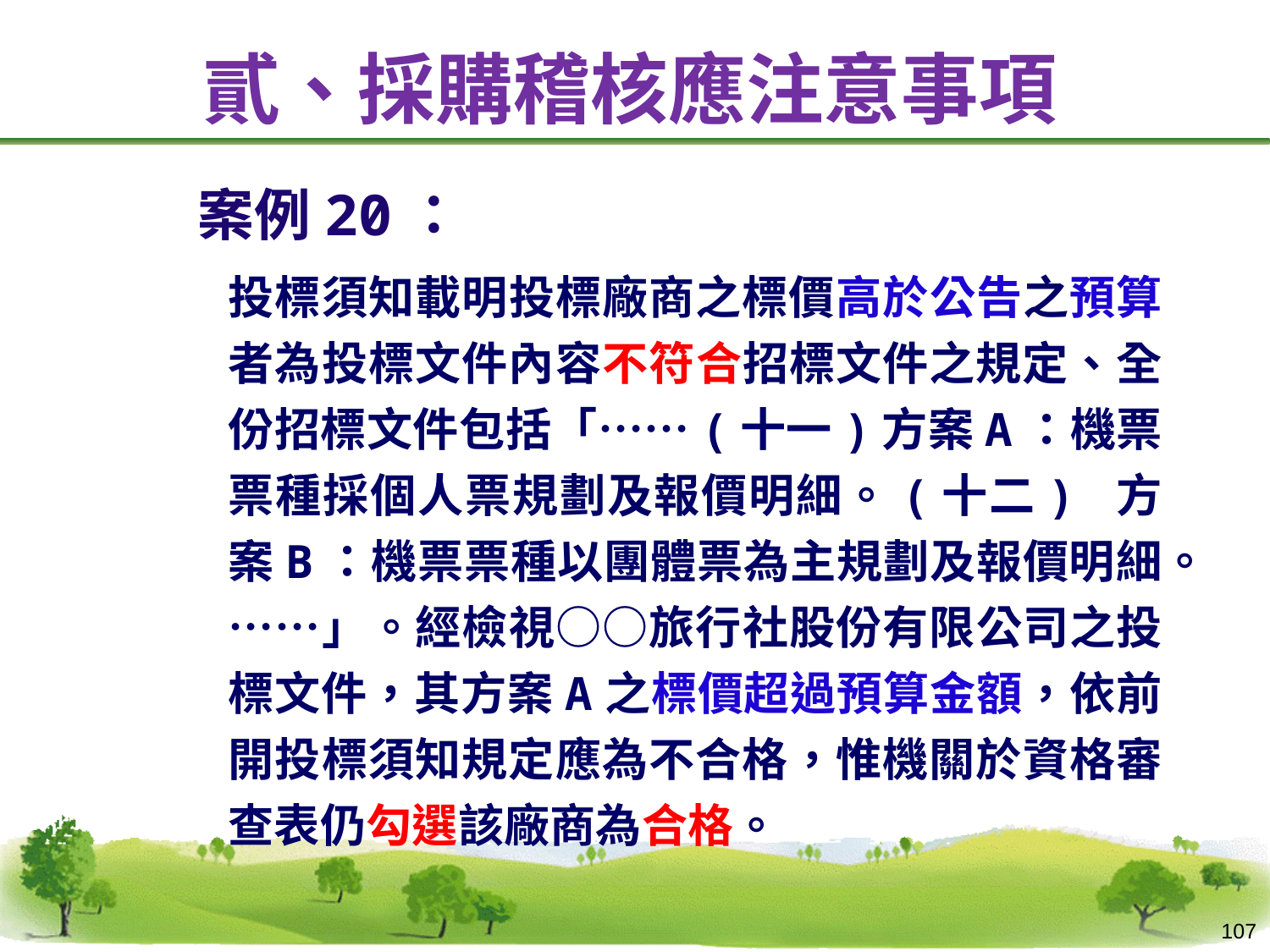

# 貳、採購稽核應注意事項
　案例20：
投標須知載明投標廠商之標價高於公告之預算者為投標文件內容不符合招標文件之規定、全份招標文件包括「……(十一)方案A：機票票種採個人票規劃及報價明細。(十二) 方案B：機票票種以團體票為主規劃及報價明細。……」。經檢視○○旅行社股份有限公司之投標文件，其方案A之標價超過預算金額，依前開投標須知規定應為不合格，惟機關於資格審查表仍勾選該廠商為合格。

107